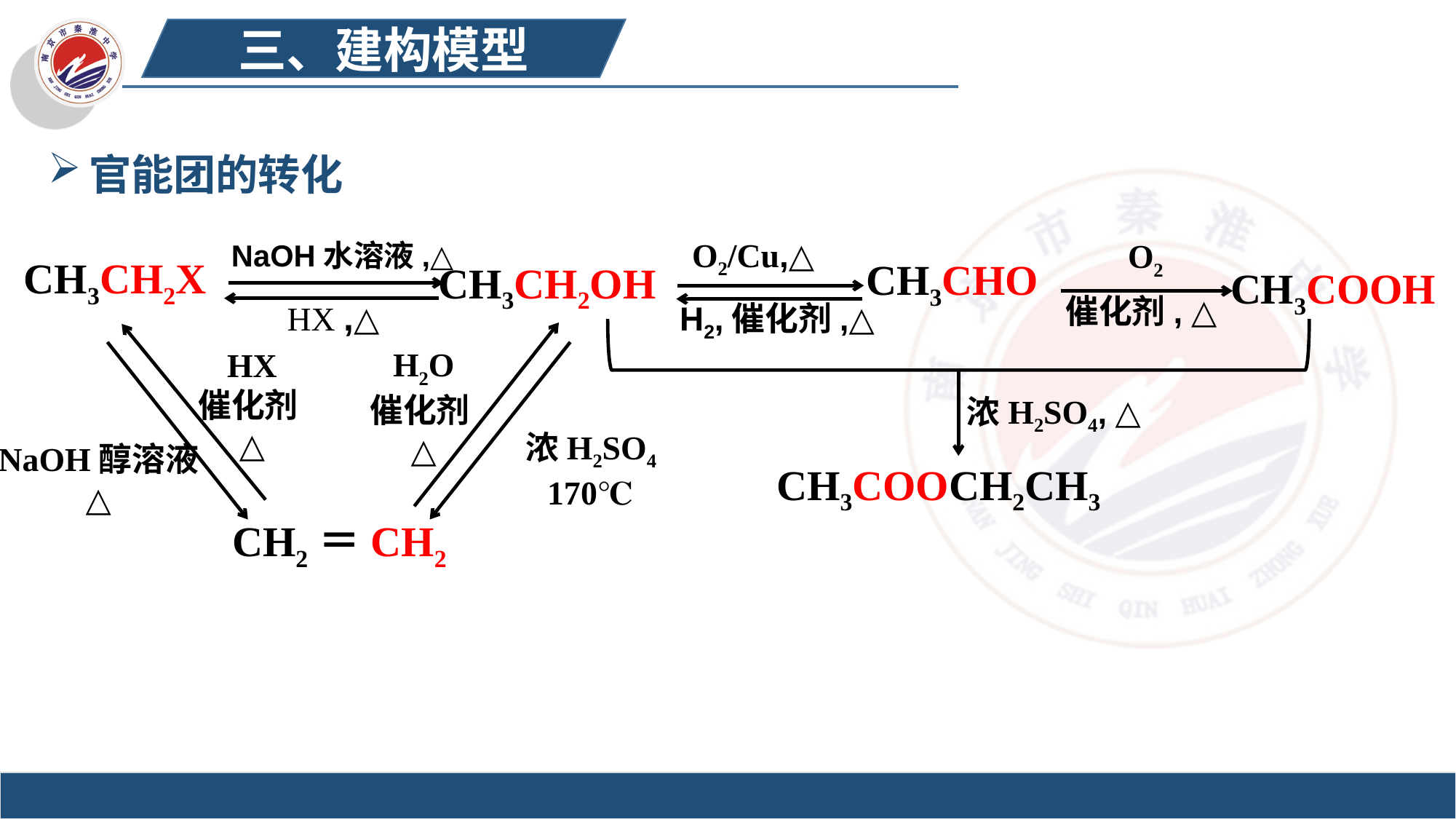

三、建构模型
官能团的转化
O2/Cu,△

O2
催化剂, △

NaOH水溶液,△
H2,催化剂,△

H2O
催化剂
△

HX
催化剂
△

浓H2SO4
170℃

NaOH醇溶液
△

HX ,△

浓H2SO4, △

CH3CH2X
CH3CHO
CH3CH2OH
CH3COOH
CH3COOCH2CH3
CH2＝CH2